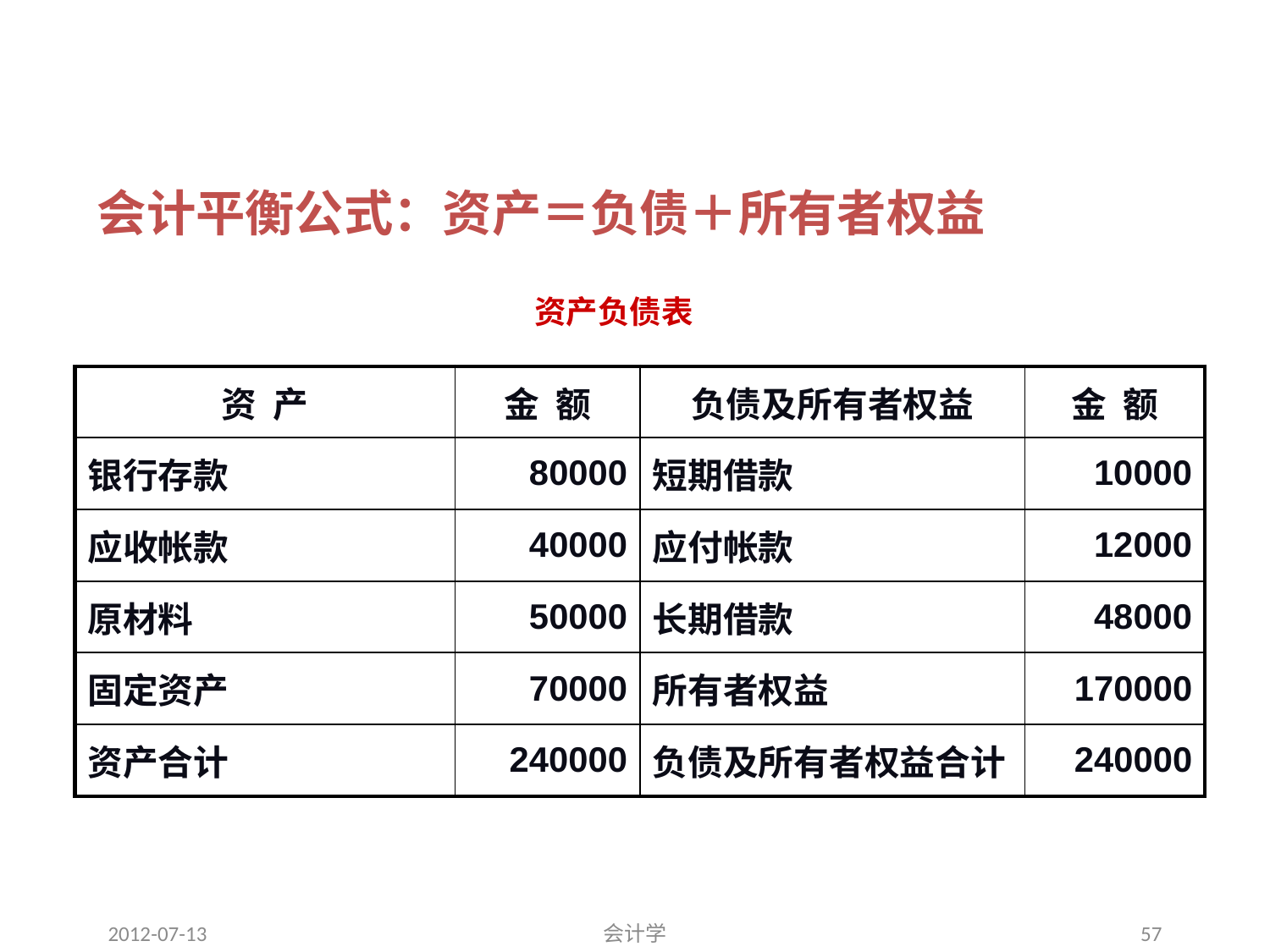

# 1.借贷记账法的理论依据
会计平衡公式：资产＝负债＋所有者权益
资产负债表
| 资 产 | 金 额 | 负债及所有者权益 | 金 额 |
| --- | --- | --- | --- |
| 银行存款 | 80000 | 短期借款 | 10000 |
| 应收帐款 | 40000 | 应付帐款 | 12000 |
| 原材料 | 50000 | 长期借款 | 48000 |
| 固定资产 | 70000 | 所有者权益 | 170000 |
| 资产合计 | 240000 | 负债及所有者权益合计 | 240000 |
2012-07-13
会计学
57